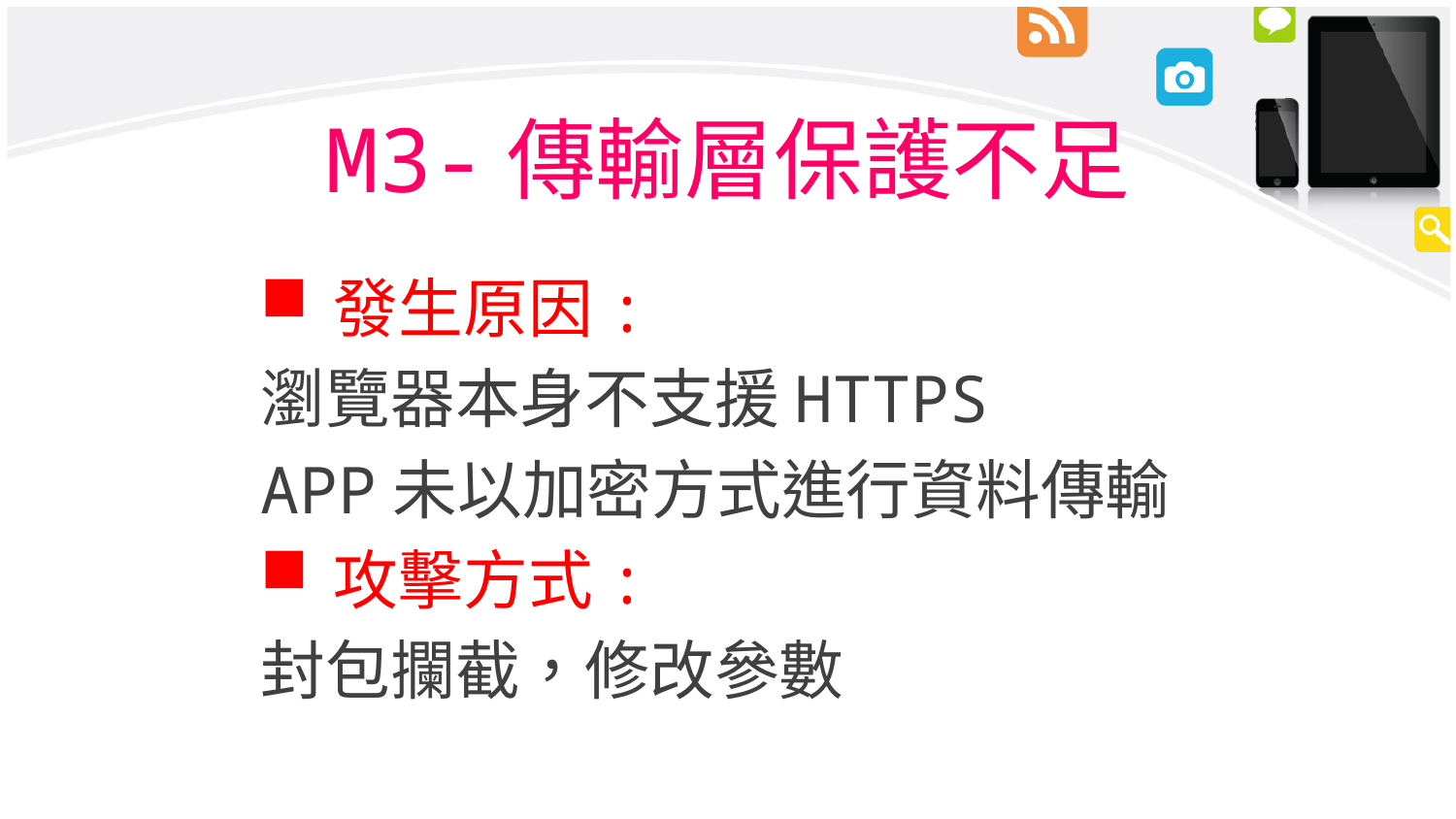

# M3-傳輸層保護不足
發生原因:
瀏覽器本身不支援HTTPS
APP未以加密方式進行資料傳輸
攻擊方式:
封包攔截，修改參數